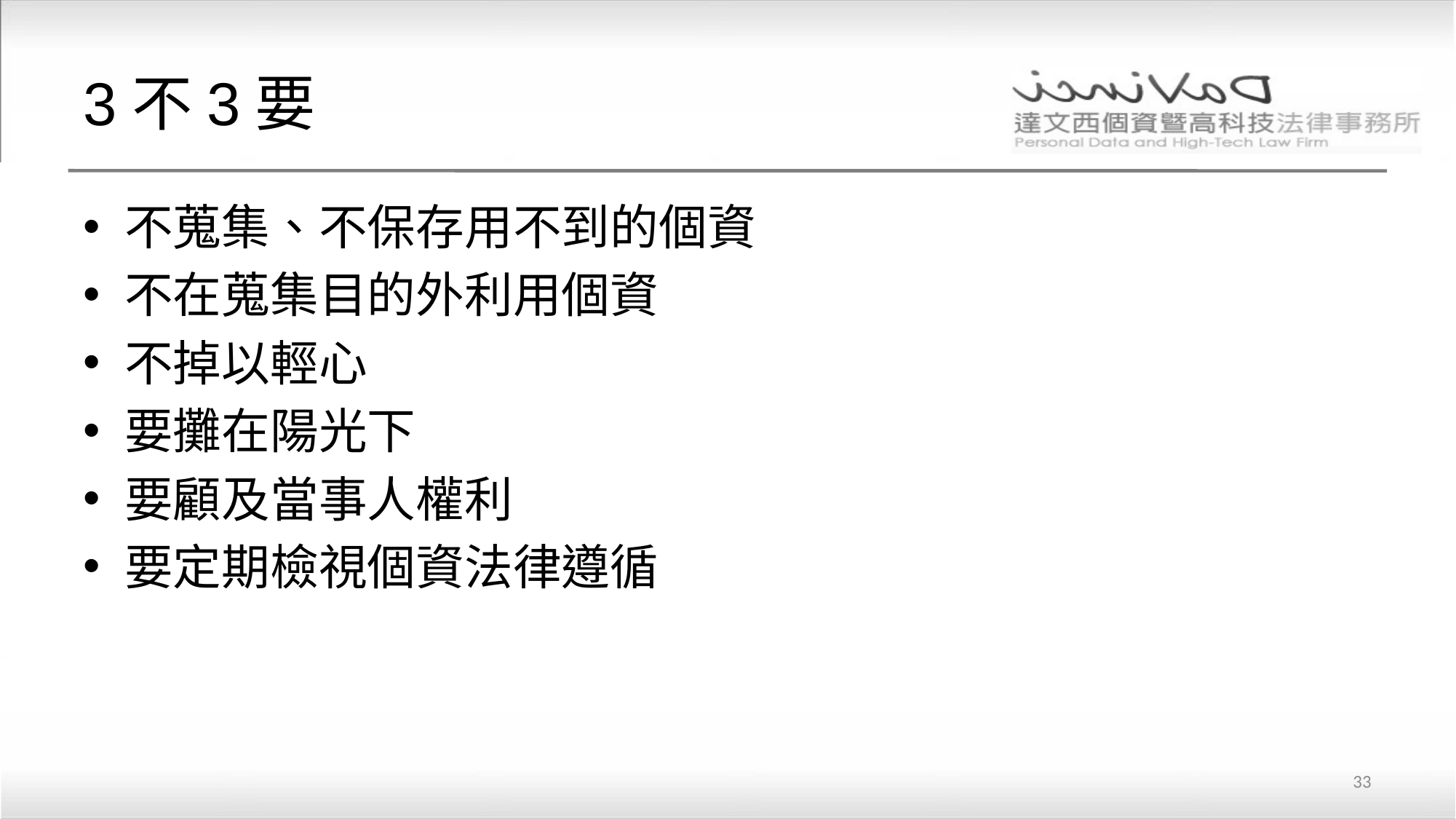

# 3不3要
不蒐集、不保存用不到的個資
不在蒐集目的外利用個資
不掉以輕心
要攤在陽光下
要顧及當事人權利
要定期檢視個資法律遵循

33